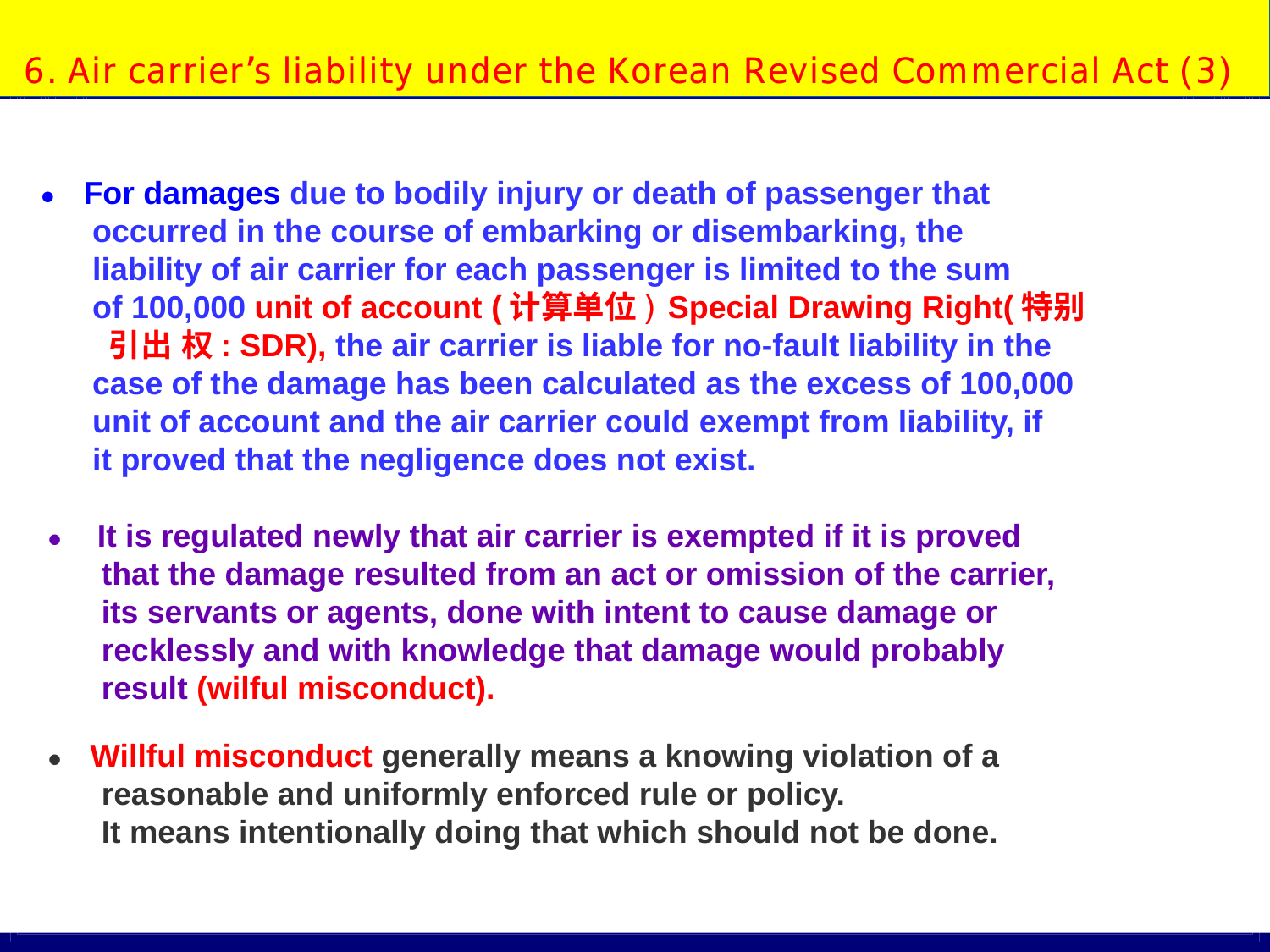

6. Air carrier’s liability under the Korean Revised Commercial Act (3)

    ●    For damages due to bodily injury or death of passenger that
         occurred in the course of embarking or disembarking, the
         liability of air carrier for each passenger is limited to the sum
         of 100,000 unit of account (计算单位) Special Drawing Right(特别
          引出 权: SDR), the air carrier is liable for no-fault liability in the
         case of the damage has been calculated as the excess of 100,000
         unit of account and the air carrier could exempt from liability, if
         it proved that the negligence does not exist.

     ●     It is regulated newly that air carrier is exempted if it is proved
          that the damage resulted from an act or omission of the carrier,
          its servants or agents, done with intent to cause damage or
          recklessly and with knowledge that damage would probably
          result (wilful misconduct).

     ●    Willful misconduct generally means a knowing violation of a
          reasonable and uniformly enforced rule or policy.
          It means intentionally doing that which should not be done.

55